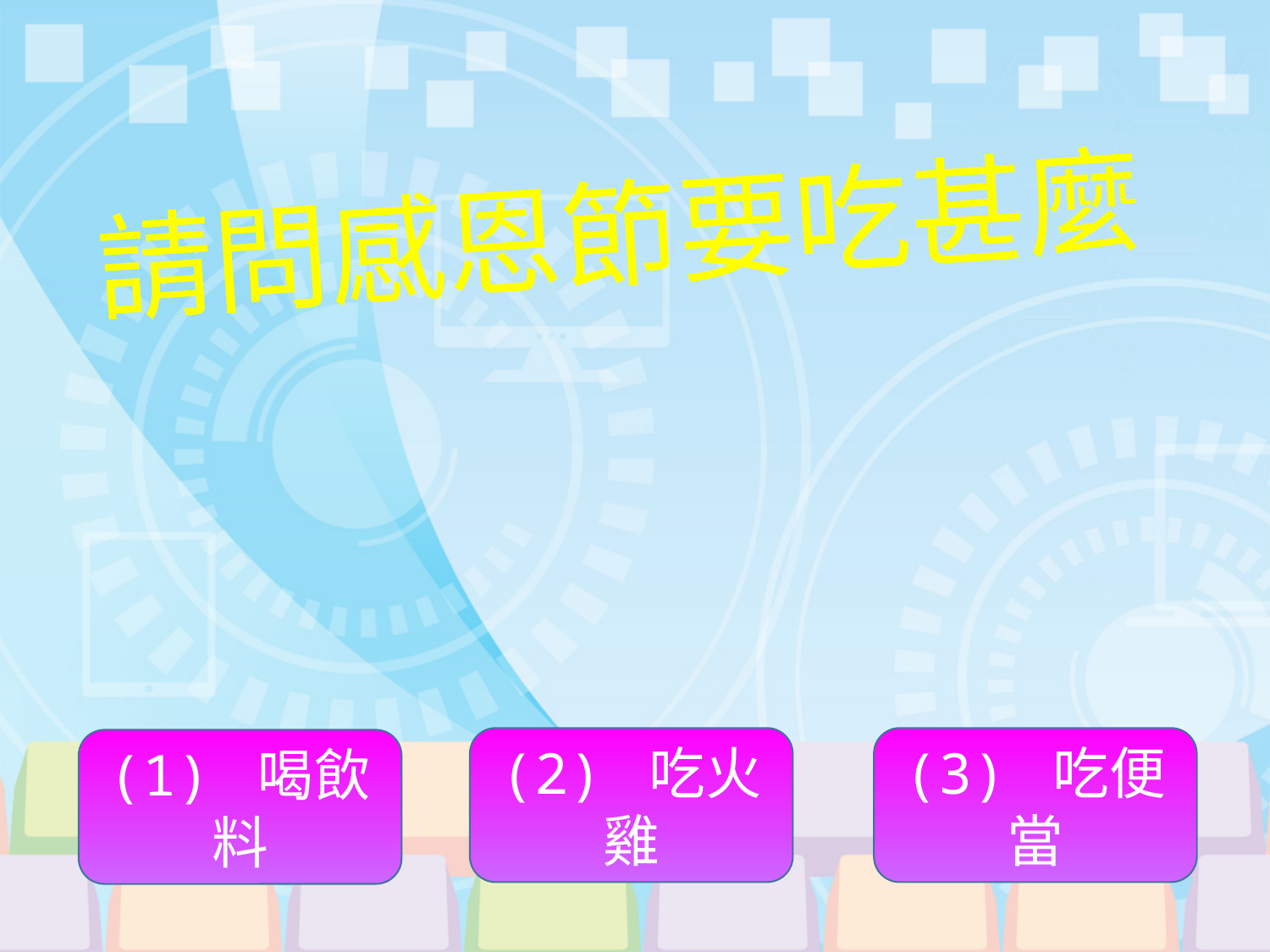

# 請問感恩節要吃甚麼
(3) 吃便當
(2) 吃火雞
(1) 喝飲料